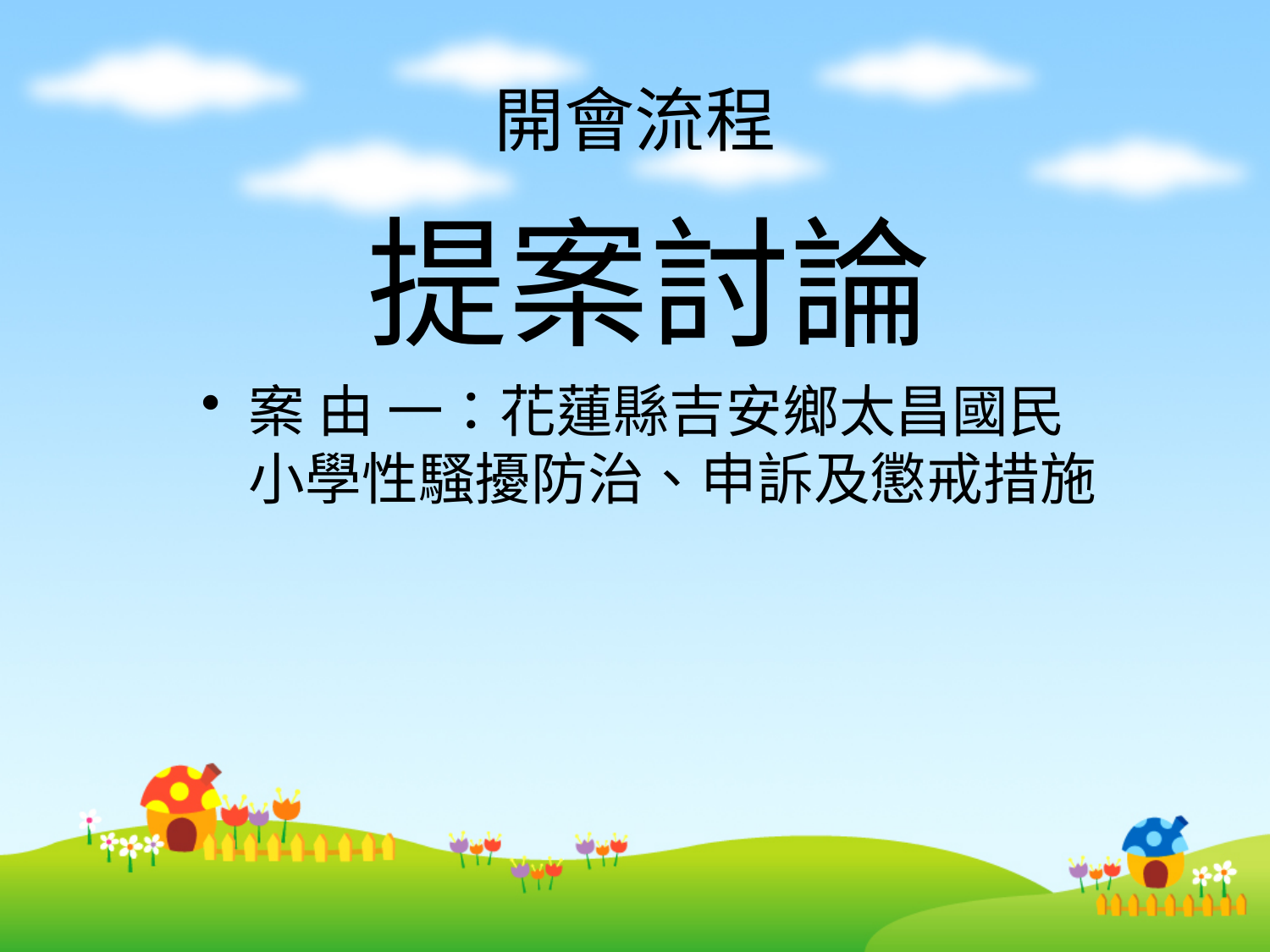

# 開會流程
提案討論
案 由 一：花蓮縣吉安鄉太昌國民小學性騷擾防治、申訴及懲戒措施